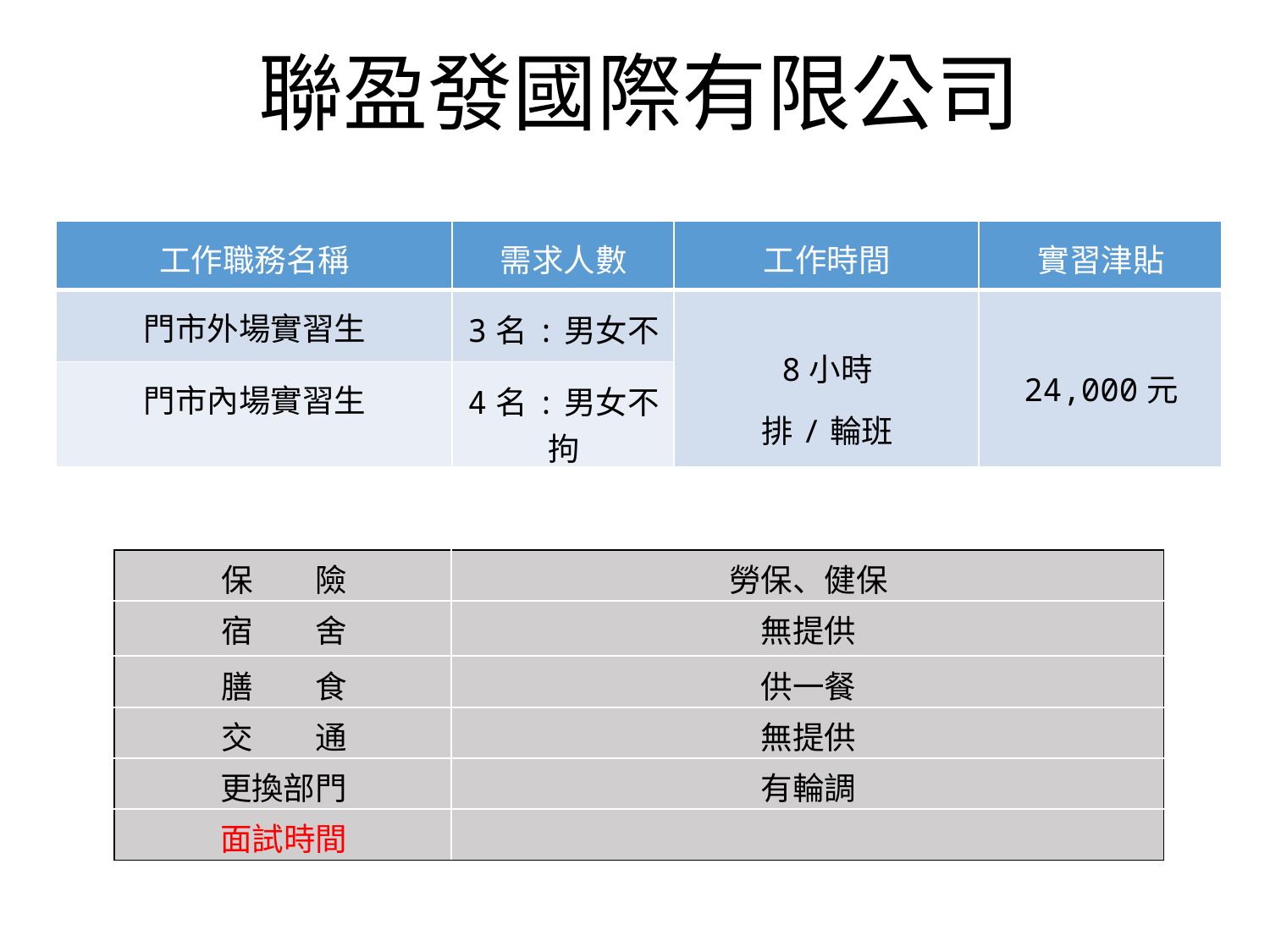

# 聯盈發國際有限公司
| 工作職務名稱 | 需求人數 | 工作時間 | 實習津貼 |
| --- | --- | --- | --- |
| 門市外場實習生 | 3名:男女不拘 | 8小時 排/輪班 | 24,000元 |
| 門市內場實習生 | 4名:男女不拘 |  |  |
| 保 | 險 | 勞保、健保 |
| --- | --- | --- |
| 宿 | 舍 | 無提供 |
| 膳 | 食 | 供一餐 |
| 交 | 通 | 無提供 |
| 更換部門 |  | 有輪調 |
| 面試時間 |  |  |